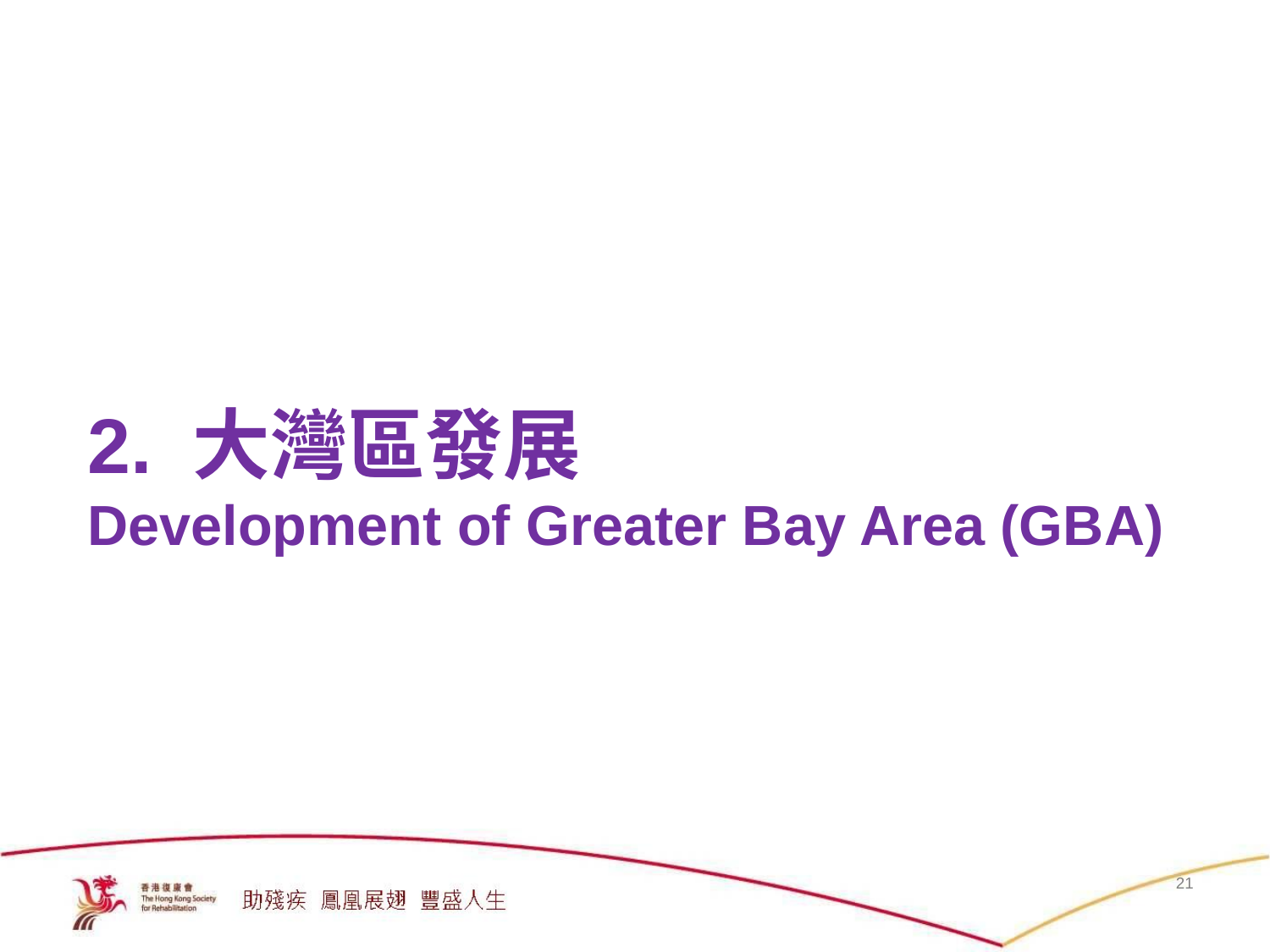

# 2. 大灣區發展 Development of Greater Bay Area (GBA)
21